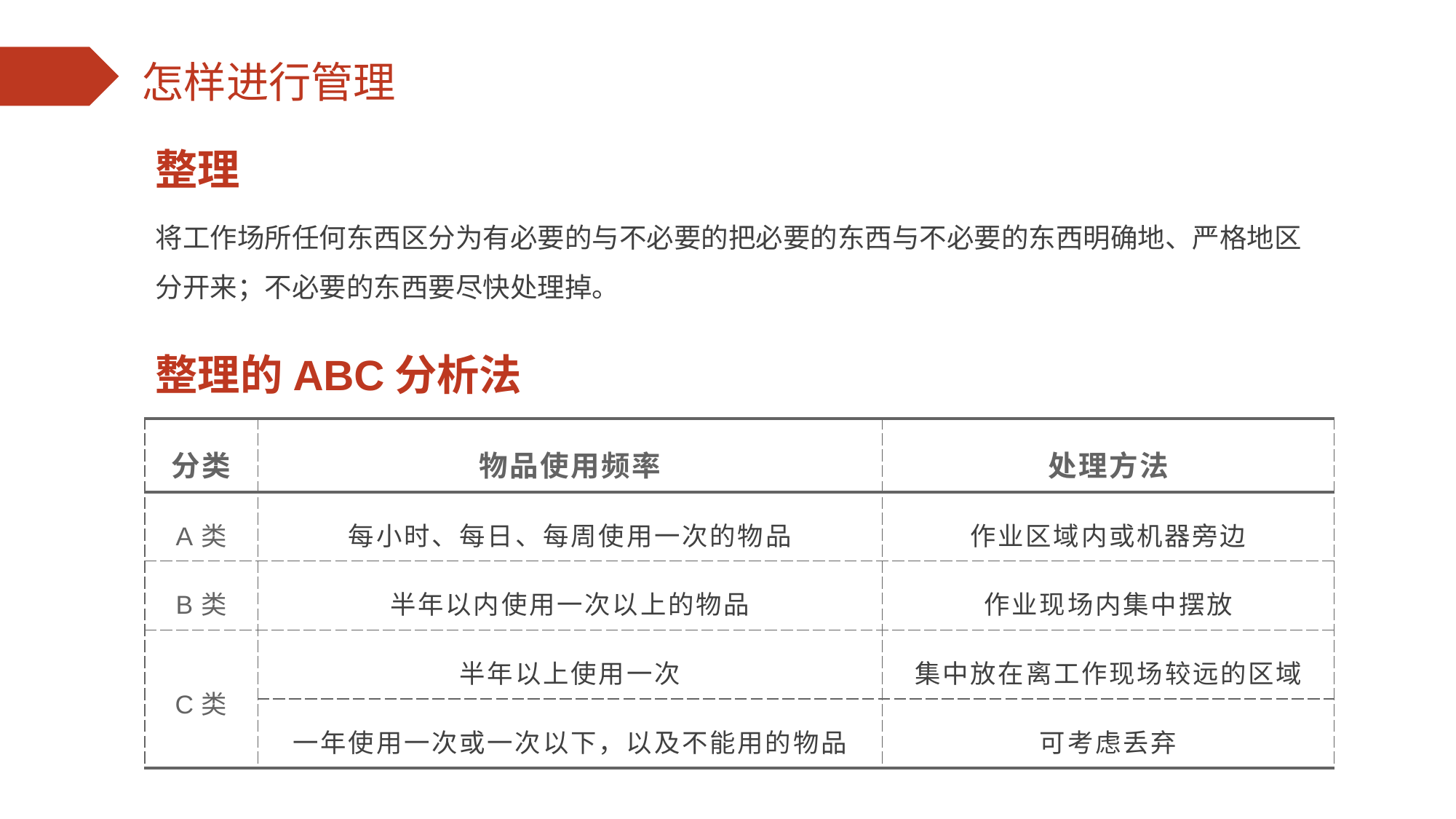

整理
将工作场所任何东西区分为有必要的与不必要的把必要的东西与不必要的东西明确地、严格地区分开来；不必要的东西要尽快处理掉。
整理的ABC分析法
| 分类 | 物品使用频率 | 处理方法 |
| --- | --- | --- |
| A类 | 每小时、每日、每周使用一次的物品 | 作业区域内或机器旁边 |
| B类 | 半年以内使用一次以上的物品 | 作业现场内集中摆放 |
| C类 | 半年以上使用一次 | 集中放在离工作现场较远的区域 |
|  | 一年使用一次或一次以下，以及不能用的物品 | 可考虑丢弃 |